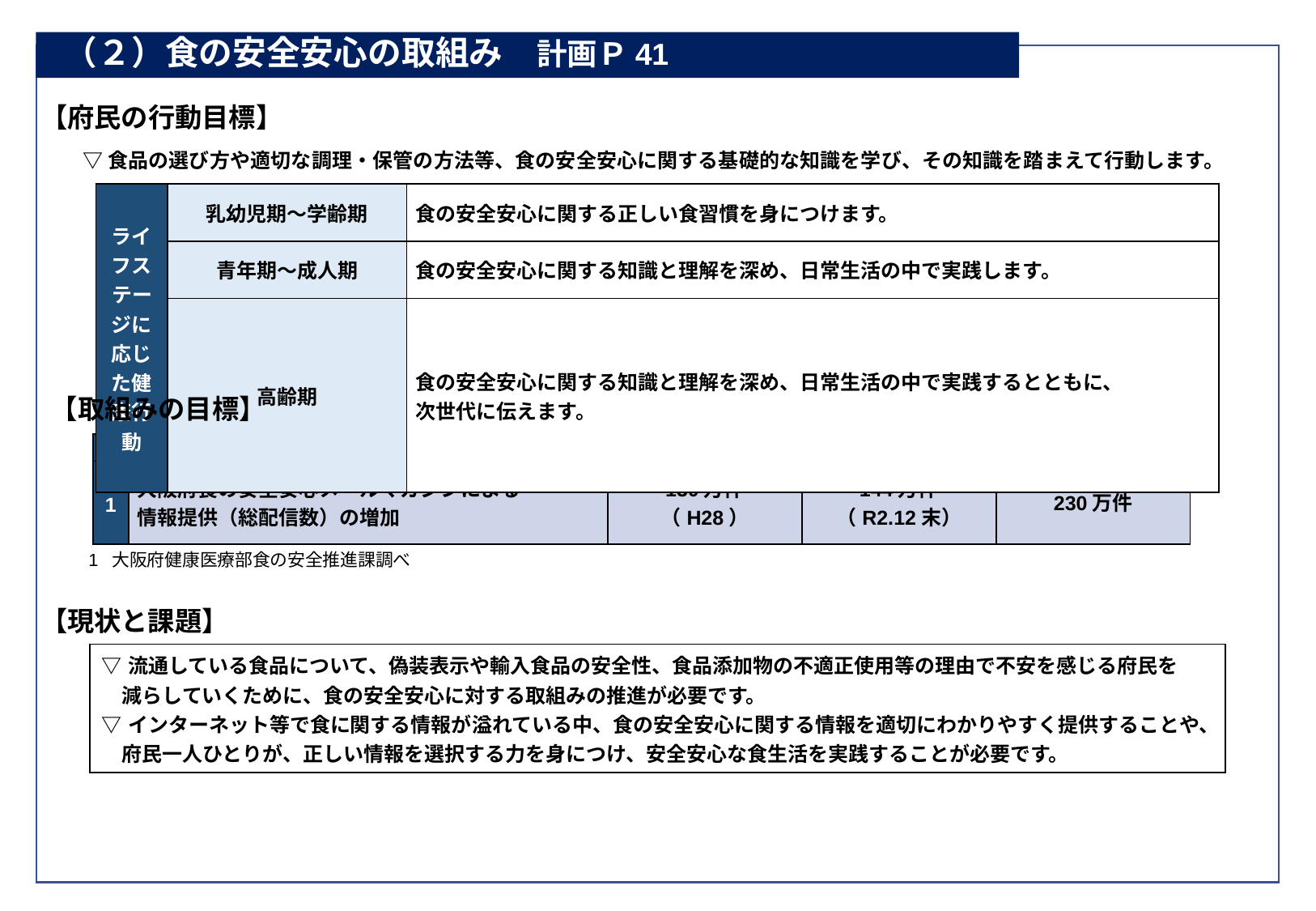

（２）食の安全安心の取組み　計画Ｐ41

【府民の行動目標】
▽食品の選び方や適切な調理・保管の方法等、食の安全安心に関する基礎的な知識を学び、その知識を踏まえて行動します。
| ライフステージに 応じた健康行動 | 乳幼児期～学齢期 | 食の安全安心に関する正しい食習慣を身につけます。 |
| --- | --- | --- |
|  | 青年期～成人期 | 食の安全安心に関する知識と理解を深め、日常生活の中で実践します。 |
|  | 高齢期 | 食の安全安心に関する知識と理解を深め、日常生活の中で実践するとともに、 次世代に伝えます。 |
【取組みの目標】
|  | 個別目標 | 計画策定時の状況 | 現在の状況 | 2023年度の目標 |
| --- | --- | --- | --- | --- |
| 1 | 大阪府食の安全安心メールマガジンによる 情報提供（総配信数）の増加 | 130万件 （H28） | 144万件 （R2.12末） | 230万件 |
1  大阪府健康医療部食の安全推進課調べ
【現状と課題】
| ▽流通している食品について、偽装表示や輸入食品の安全性、食品添加物の不適正使用等の理由で不安を感じる府民を 　減らしていくために、食の安全安心に対する取組みの推進が必要です。 ▽インターネット等で食に関する情報が溢れている中、食の安全安心に関する情報を適切にわかりやすく提供することや、 　府民一人ひとりが、正しい情報を選択する力を身につけ、安全安心な食生活を実践することが必要です。 |
| --- |